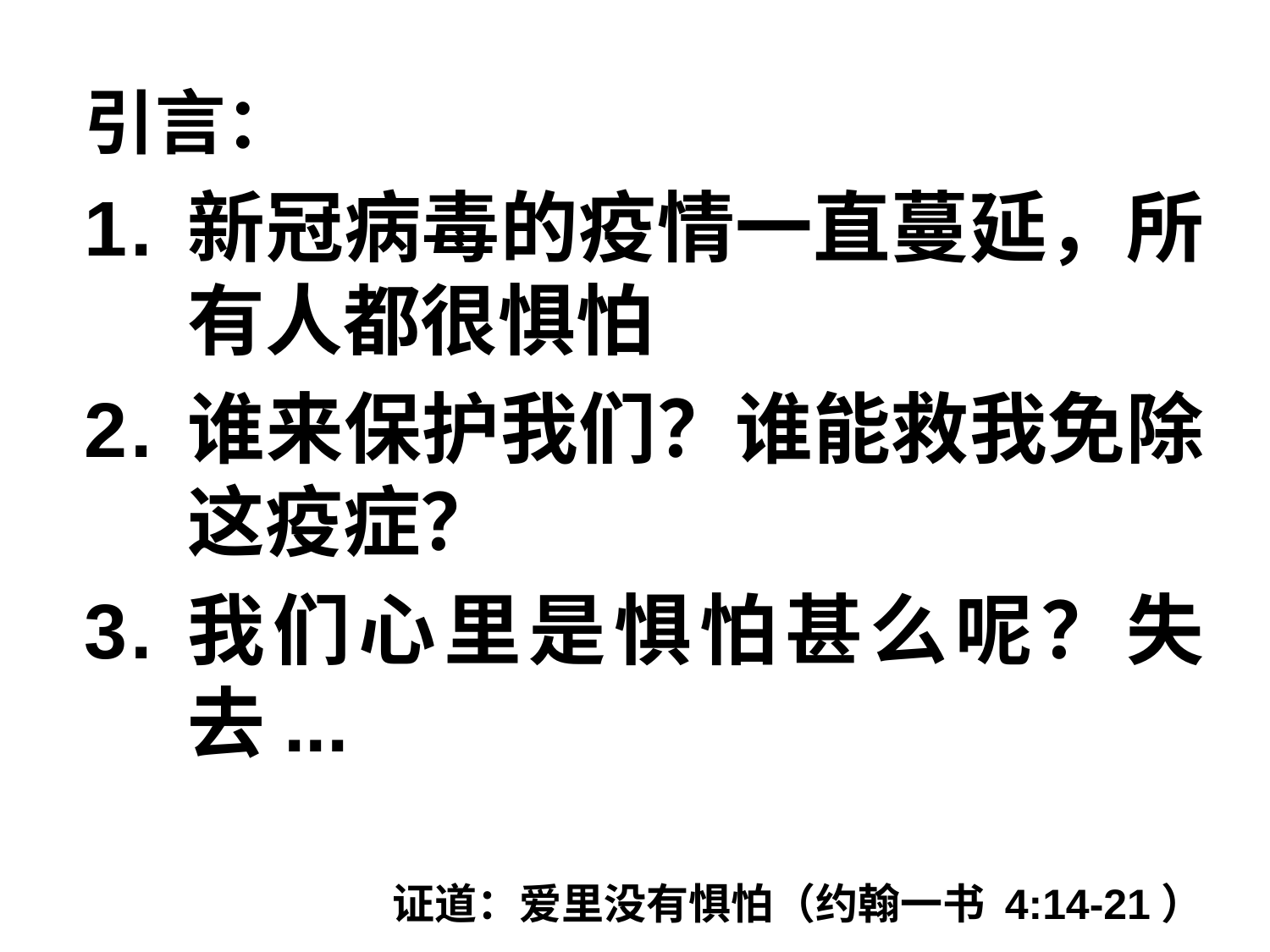

引言：
新冠病毒的疫情一直蔓延，所有人都很惧怕
谁来保护我们？谁能救我免除这疫症？
我们心里是惧怕甚么呢？失去...
# 证道：爱里没有惧怕（约翰一书 4:14-21）